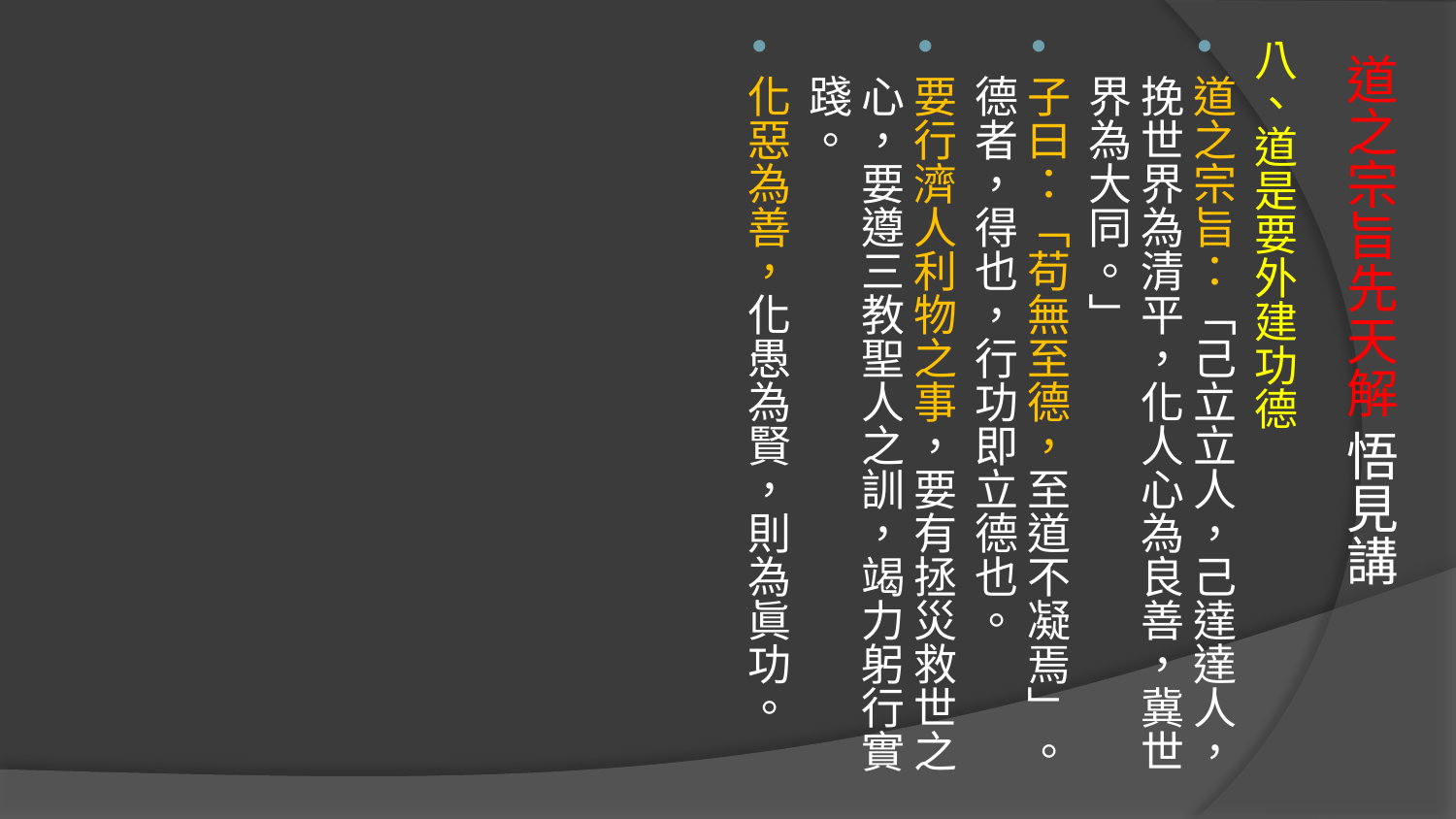

八、道是要外建功德
道之宗旨：「己立立人，己達達人，挽世界為清平，化人心為良善，冀世界為大同。」
子曰：「苟無至德，至道不凝焉」。 德者，得也，行功即立德也。
要行濟人利物之事，要有拯災救世之心，要遵三教聖人之訓，竭力躬行實踐。
化惡為善，化愚為賢，則為眞功。

# 道之宗旨先天解 悟見講